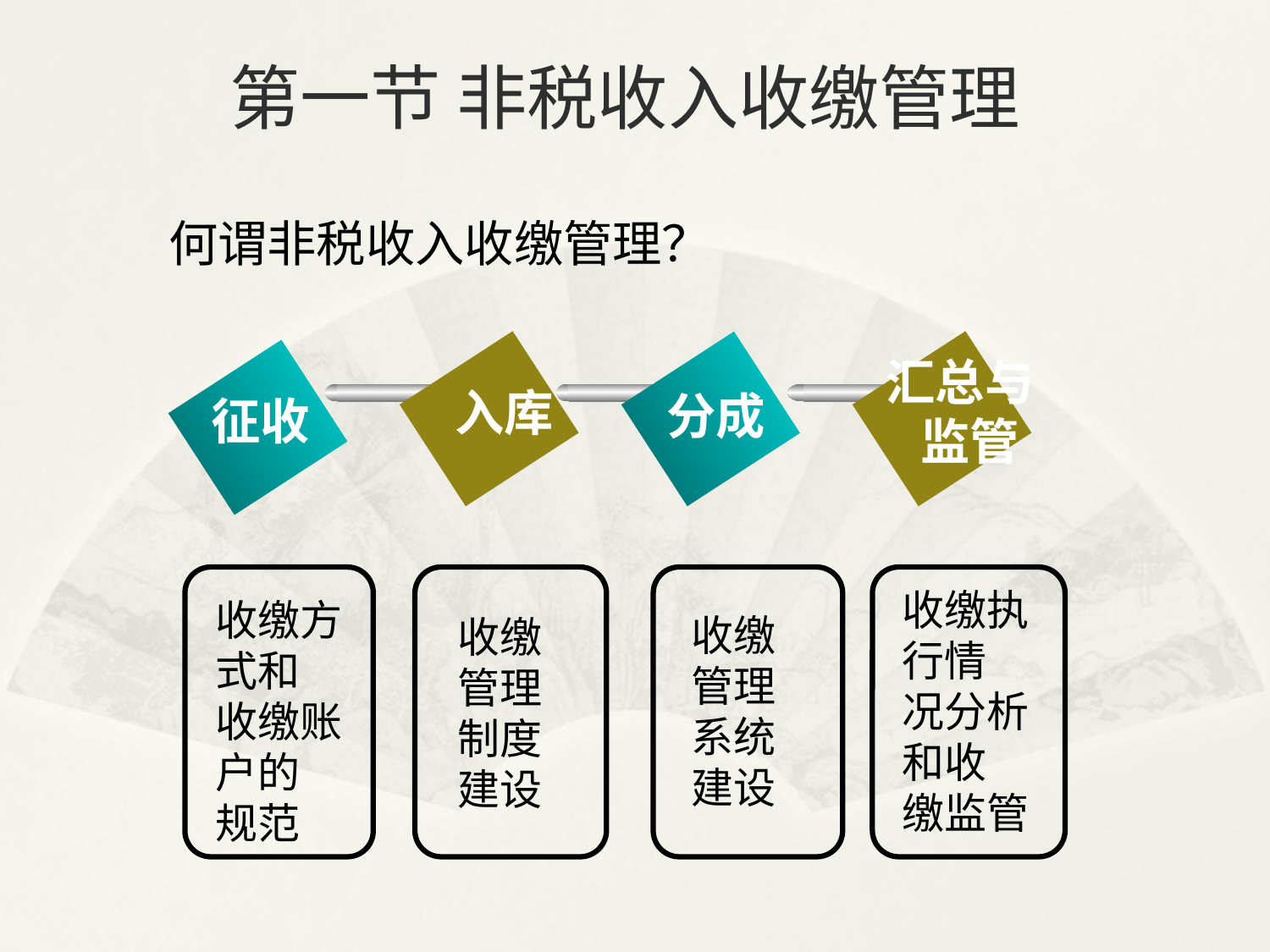

# 第一节 非税收入收缴管理
何谓非税收入收缴管理？
汇总与
  监管

入库
分成
征收

收缴执行情
况分析和收
缴监管
收缴方式和
收缴账户的
规范
收缴管理
系统建设
收缴管理
制度建设